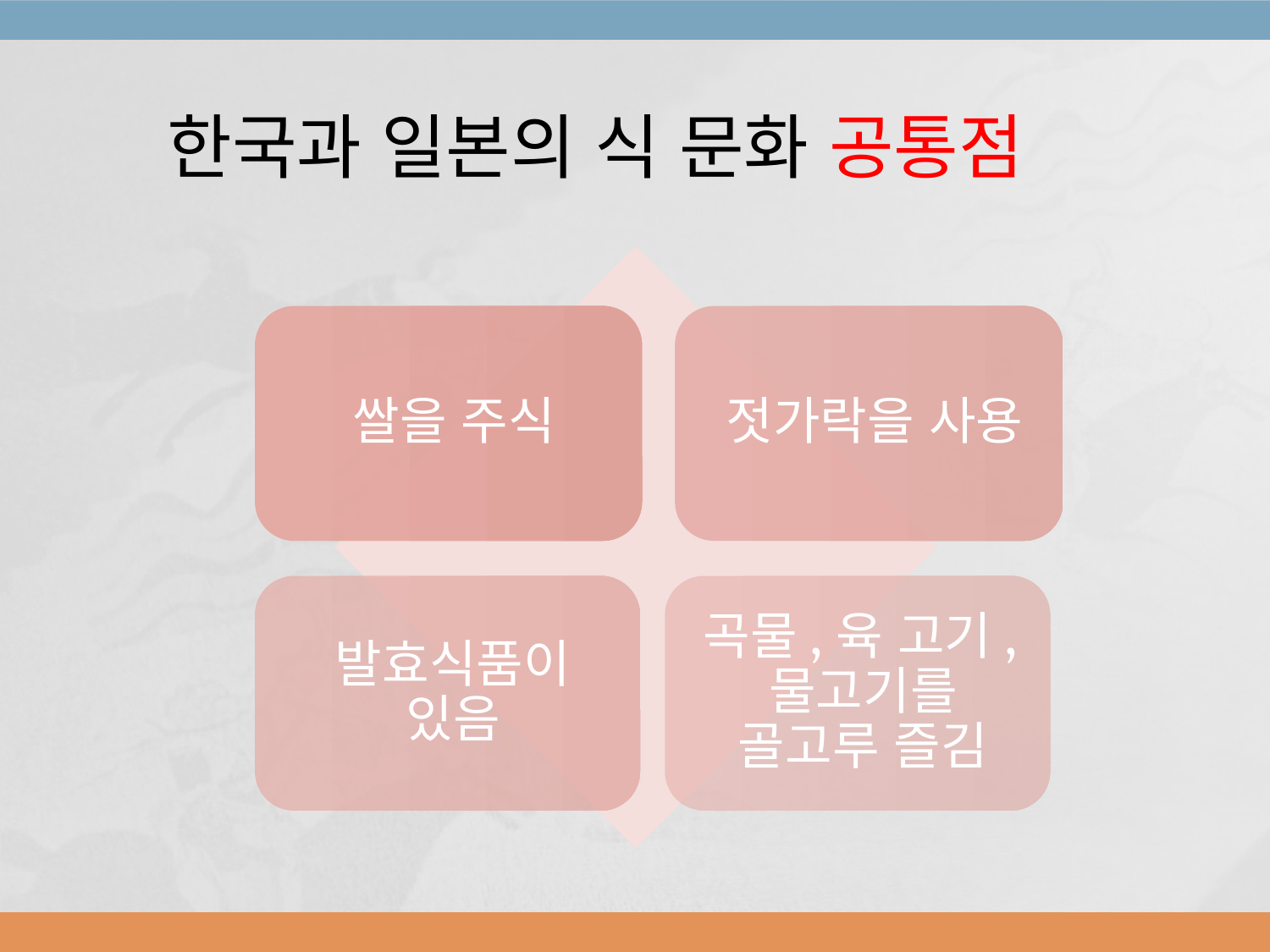

한국과 일본의 식 문화 공통점
쌀을 주식
젓가락을 사용
발효식품이 있음
곡물,육 고기,물고기를 골고루 즐김